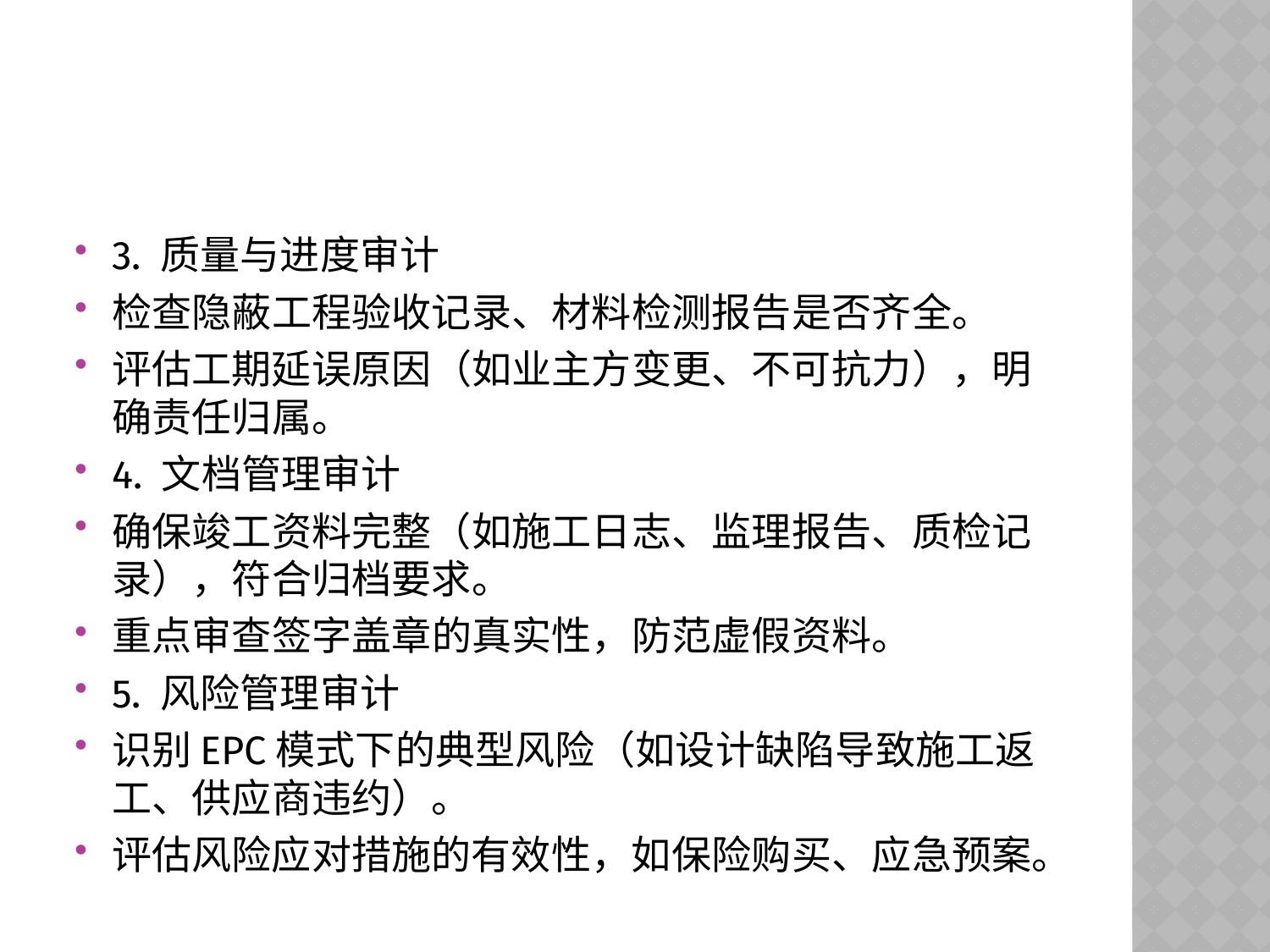

#
3. 质量与进度审计
检查隐蔽工程验收记录、材料检测报告是否齐全。
评估工期延误原因（如业主方变更、不可抗力），明确责任归属。
4. 文档管理审计
确保竣工资料完整（如施工日志、监理报告、质检记录），符合归档要求。
重点审查签字盖章的真实性，防范虚假资料。
5. 风险管理审计
识别EPC模式下的典型风险（如设计缺陷导致施工返工、供应商违约）。
评估风险应对措施的有效性，如保险购买、应急预案。